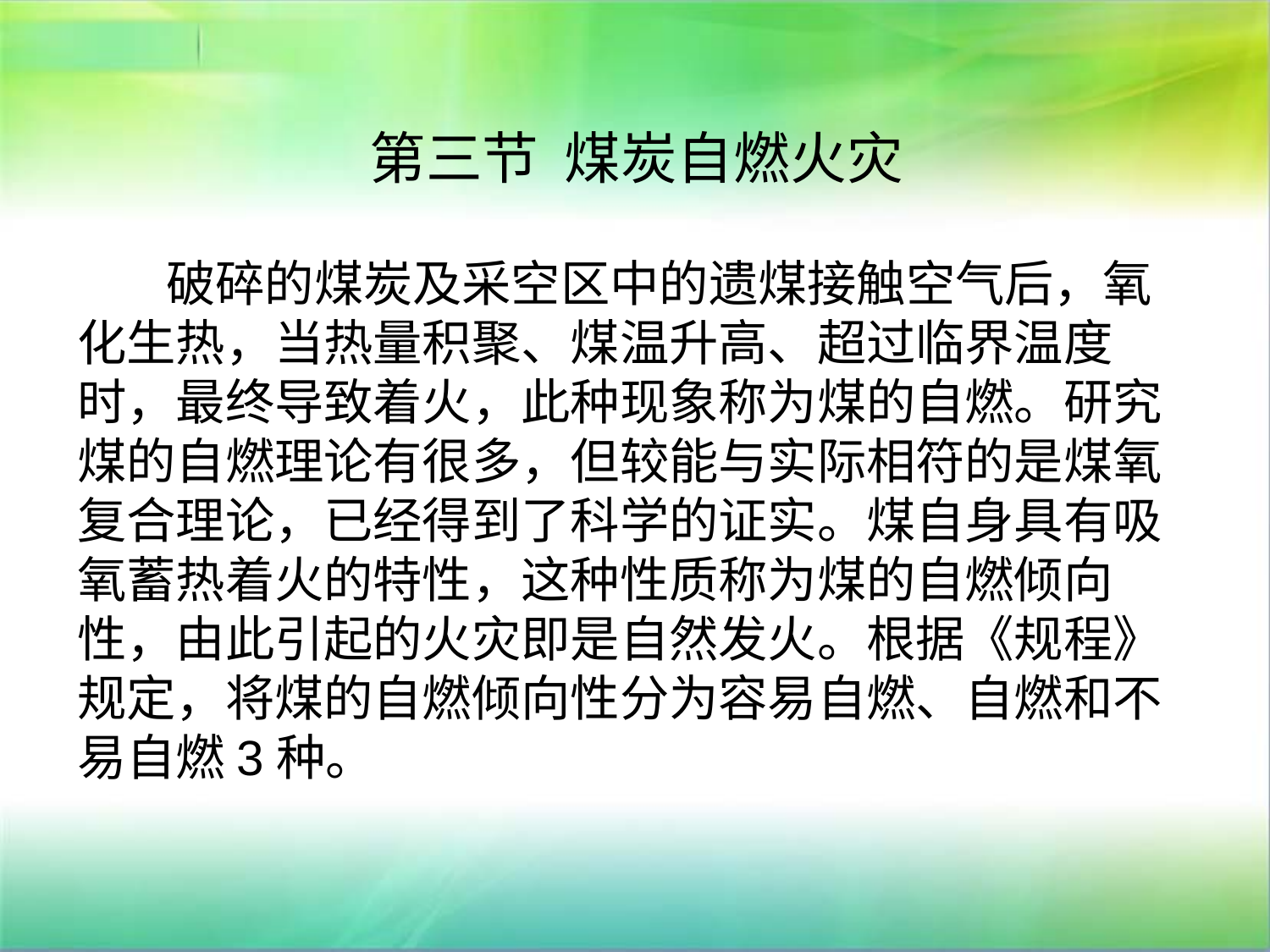

# 第三节  煤炭自燃火灾
       破碎的煤炭及采空区中的遗煤接触空气后，氧化生热，当热量积聚、煤温升高、超过临界温度时，最终导致着火，此种现象称为煤的自燃。研究煤的自燃理论有很多，但较能与实际相符的是煤氧复合理论，已经得到了科学的证实。煤自身具有吸氧蓄热着火的特性，这种性质称为煤的自燃倾向性，由此引起的火灾即是自然发火。根据《规程》规定，将煤的自燃倾向性分为容易自燃、自燃和不易自燃3种。